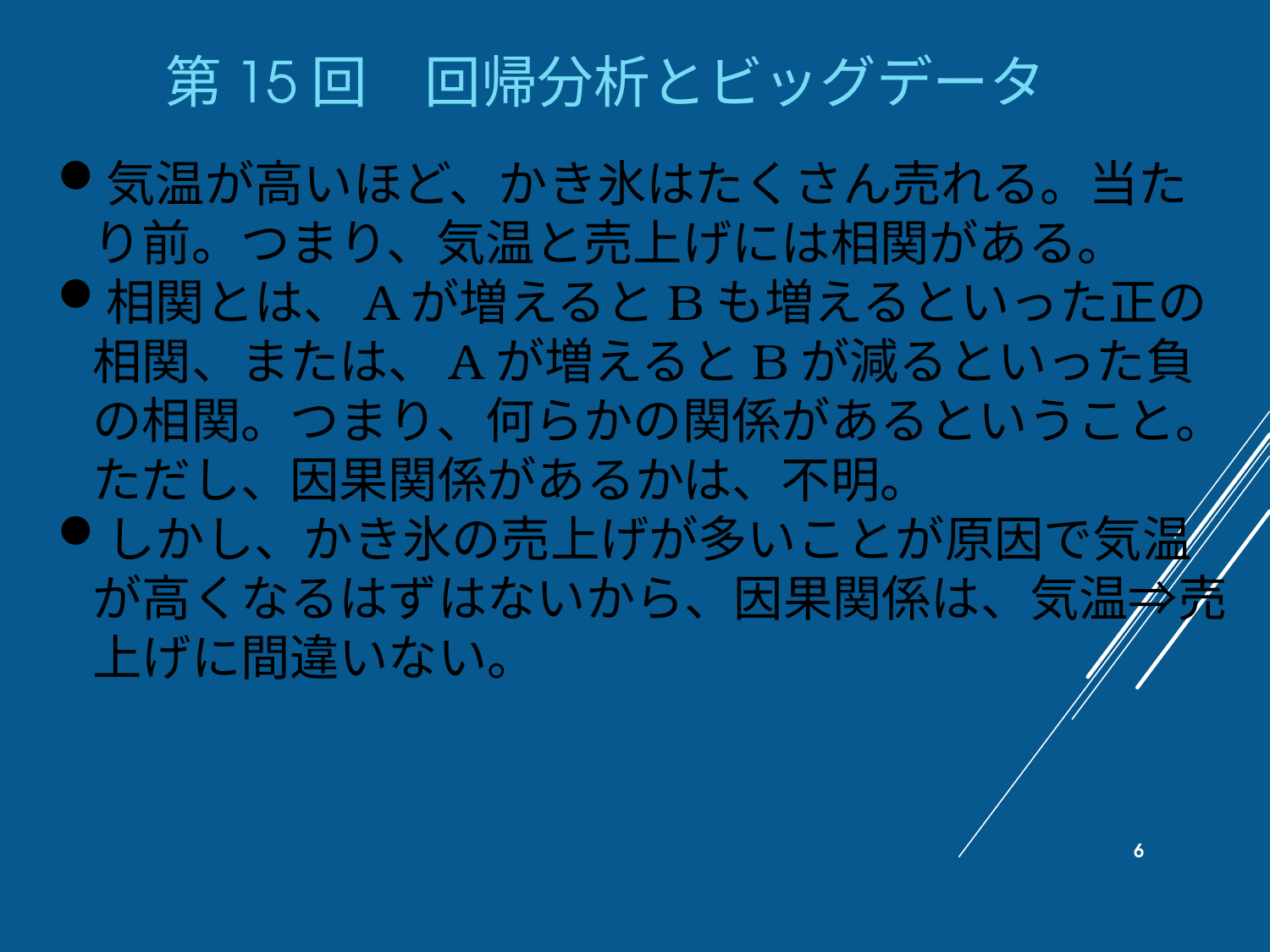

第15回　回帰分析とビッグデータ
気温が高いほど、かき氷はたくさん売れる。当たり前。つまり、気温と売上げには相関がある。
相関とは、Aが増えるとBも増えるといった正の相関、または、Aが増えるとBが減るといった負の相関。つまり、何らかの関係があるということ。ただし、因果関係があるかは、不明。
しかし、かき氷の売上げが多いことが原因で気温が高くなるはずはないから、因果関係は、気温⇒売上げに間違いない。
6